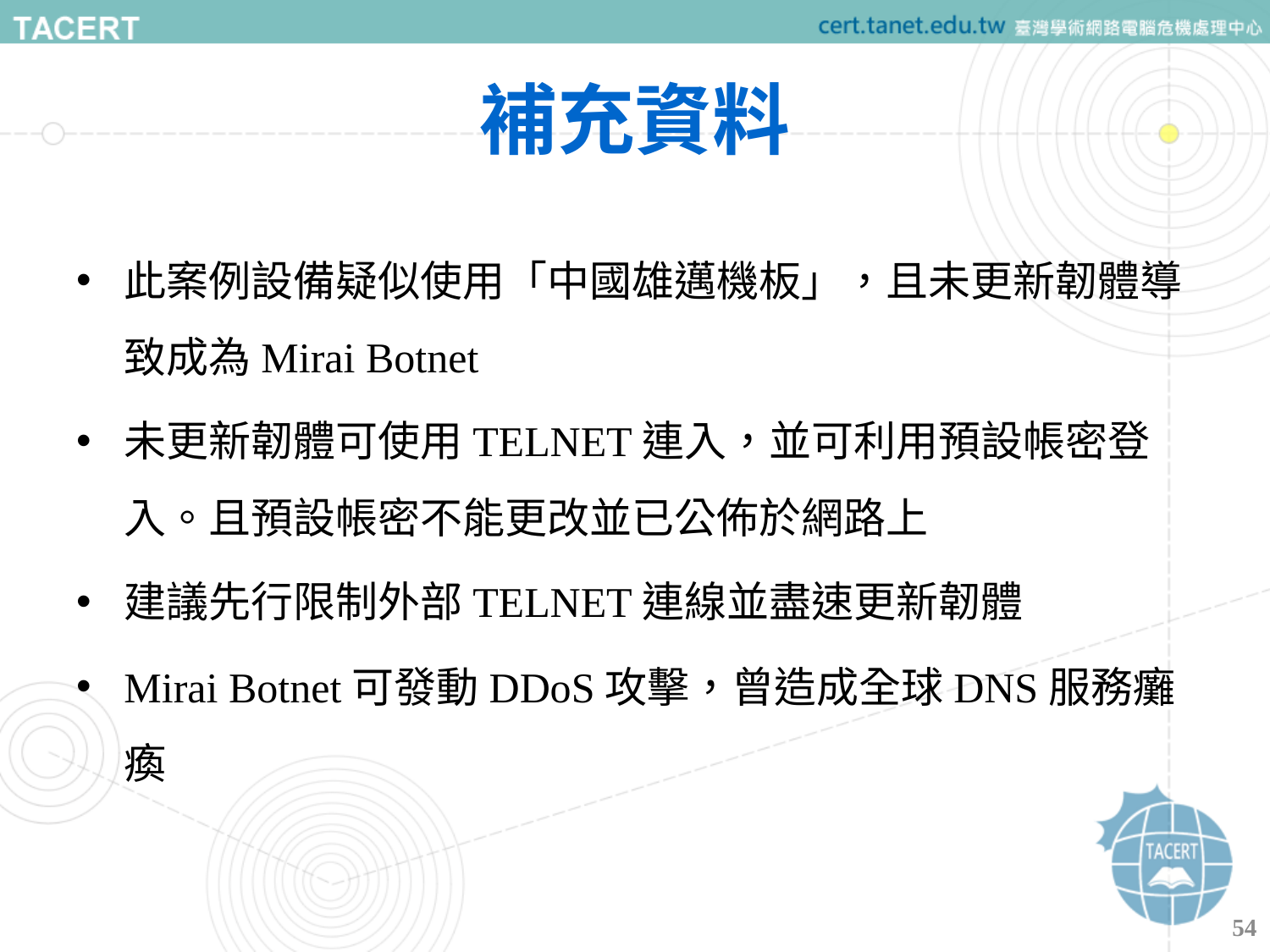

# 補充資料
此案例設備疑似使用「中國雄邁機板」，且未更新韌體導致成為Mirai Botnet
未更新韌體可使用TELNET連入，並可利用預設帳密登入。且預設帳密不能更改並已公佈於網路上
建議先行限制外部TELNET連線並盡速更新韌體
Mirai Botnet可發動DDoS攻擊，曾造成全球DNS服務癱瘓

54